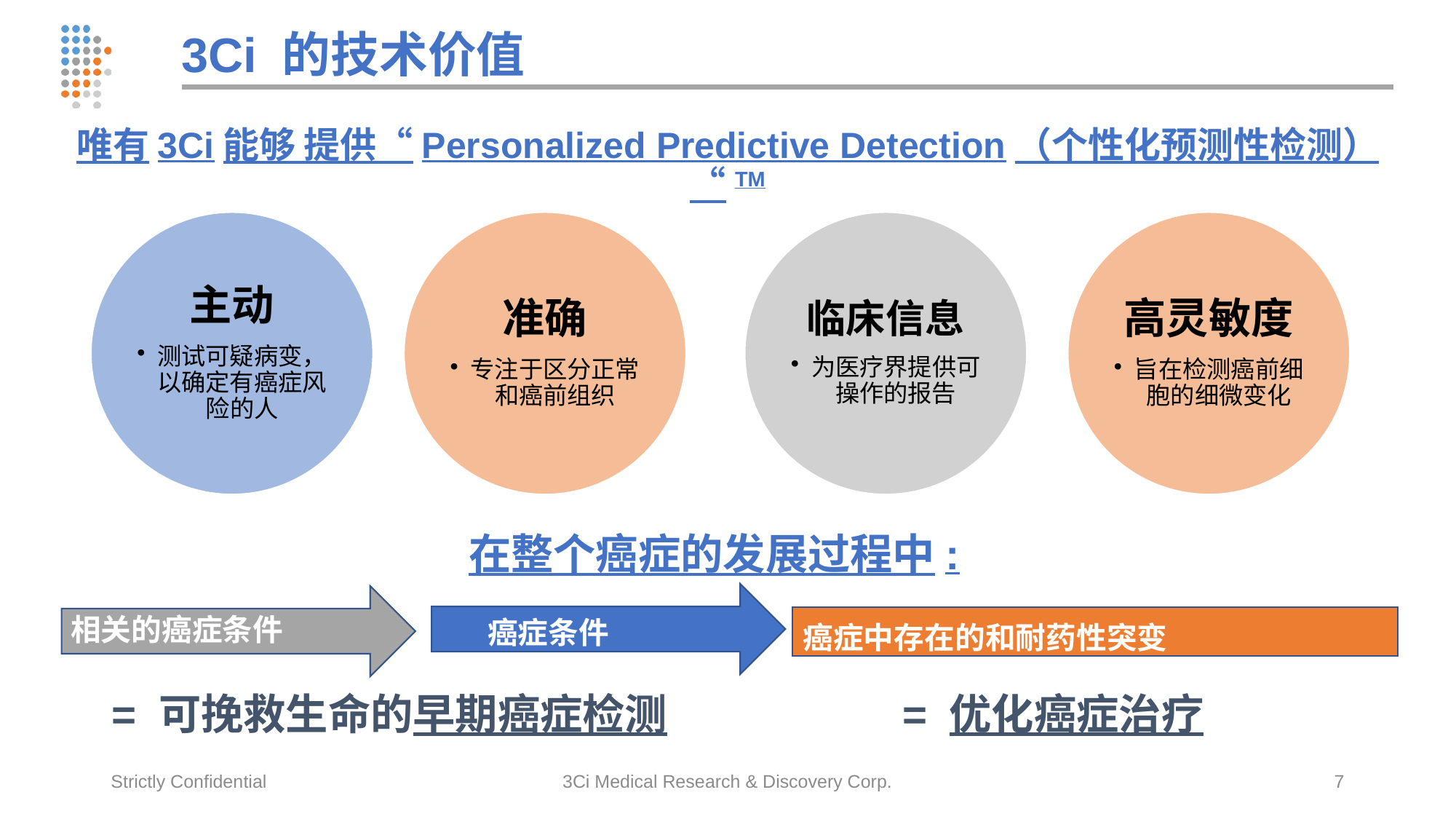

# 3Ci 的技术价值
唯有3Ci能够 提供“Personalized Predictive Detection（个性化预测性检测）“TM
主动
测试可疑病变，以确定有癌症风险的人
准确
专注于区分正常和癌前组织
临床信息
为医疗界提供可操作的报告
高灵敏度
旨在检测癌前细胞的细微变化
在整个癌症的发展过程中:

相关的癌症条件

癌症条件
癌症中存在的和耐药性突变
= 可挽救生命的早期癌症检测
= 优化癌症治疗
Strictly Confidential
3Ci Medical Research & Discovery Corp.
7